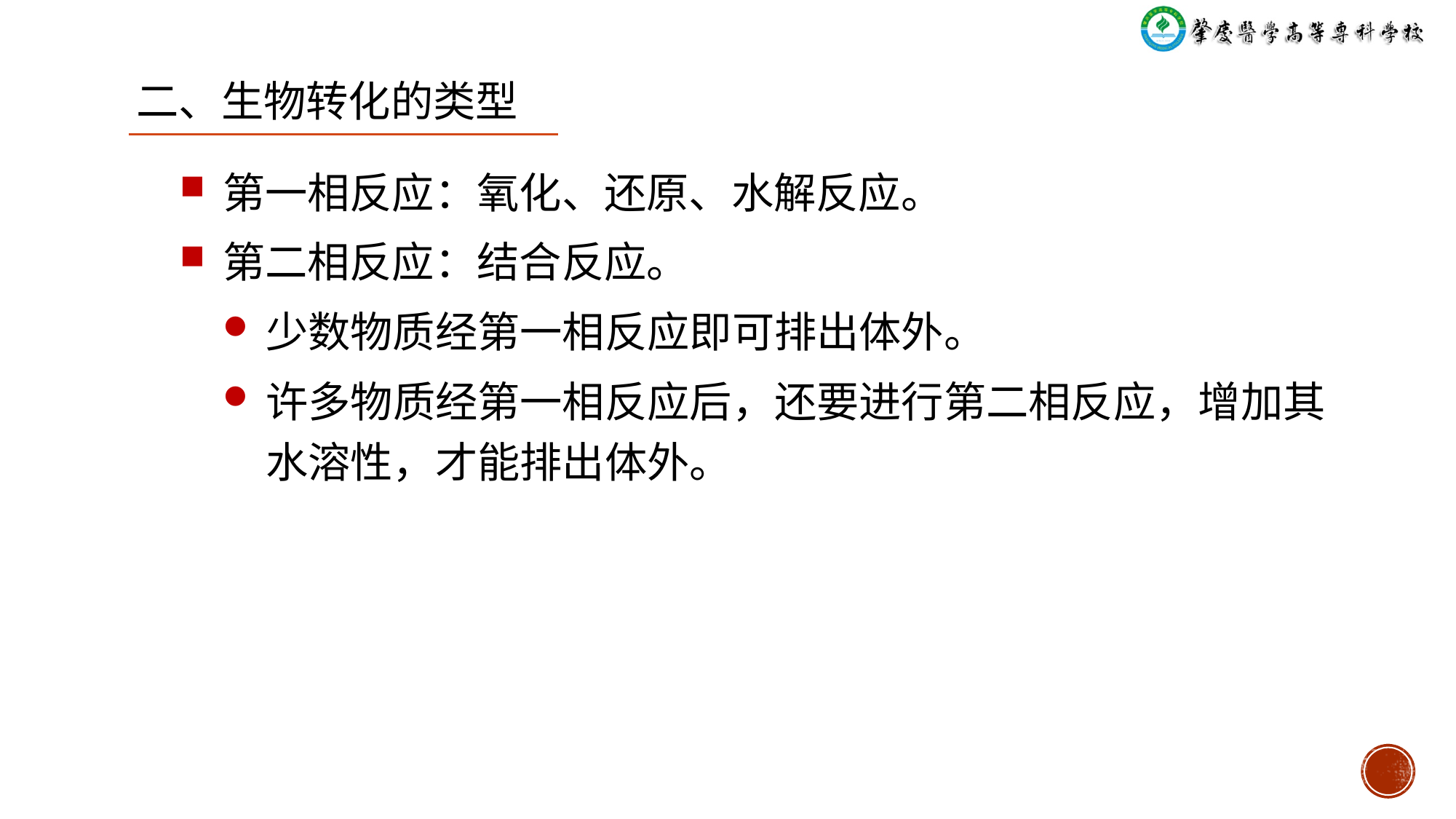

二、生物转化的类型
第一相反应：氧化、还原、水解反应。
第二相反应：结合反应。
少数物质经第一相反应即可排出体外。
许多物质经第一相反应后，还要进行第二相反应，增加其水溶性，才能排出体外。